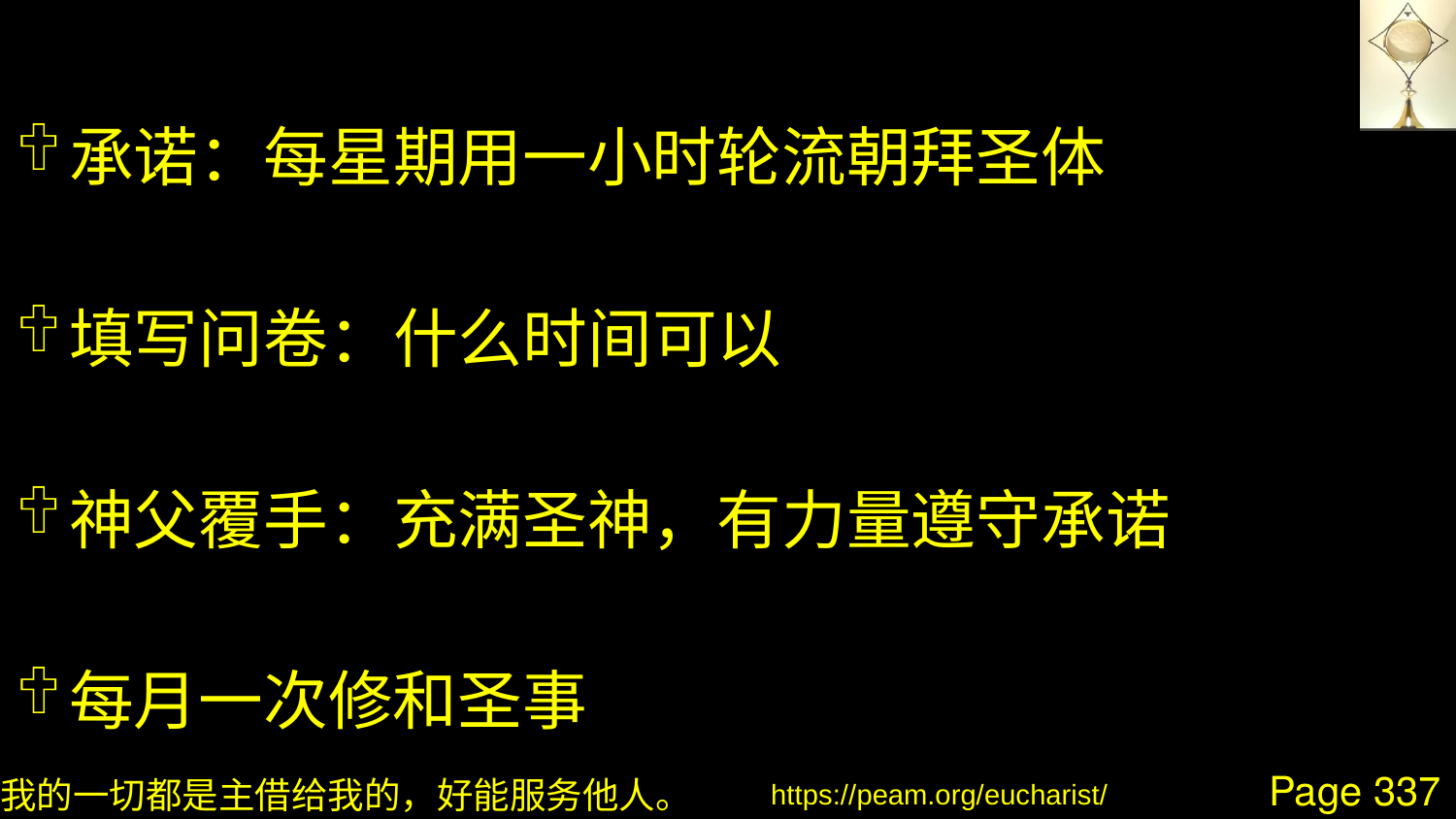

#
承诺：每星期用一小时轮流朝拜圣体

填写问卷：什么时间可以

神父覆手：充满圣神，有力量遵守承诺

每月一次修和圣事